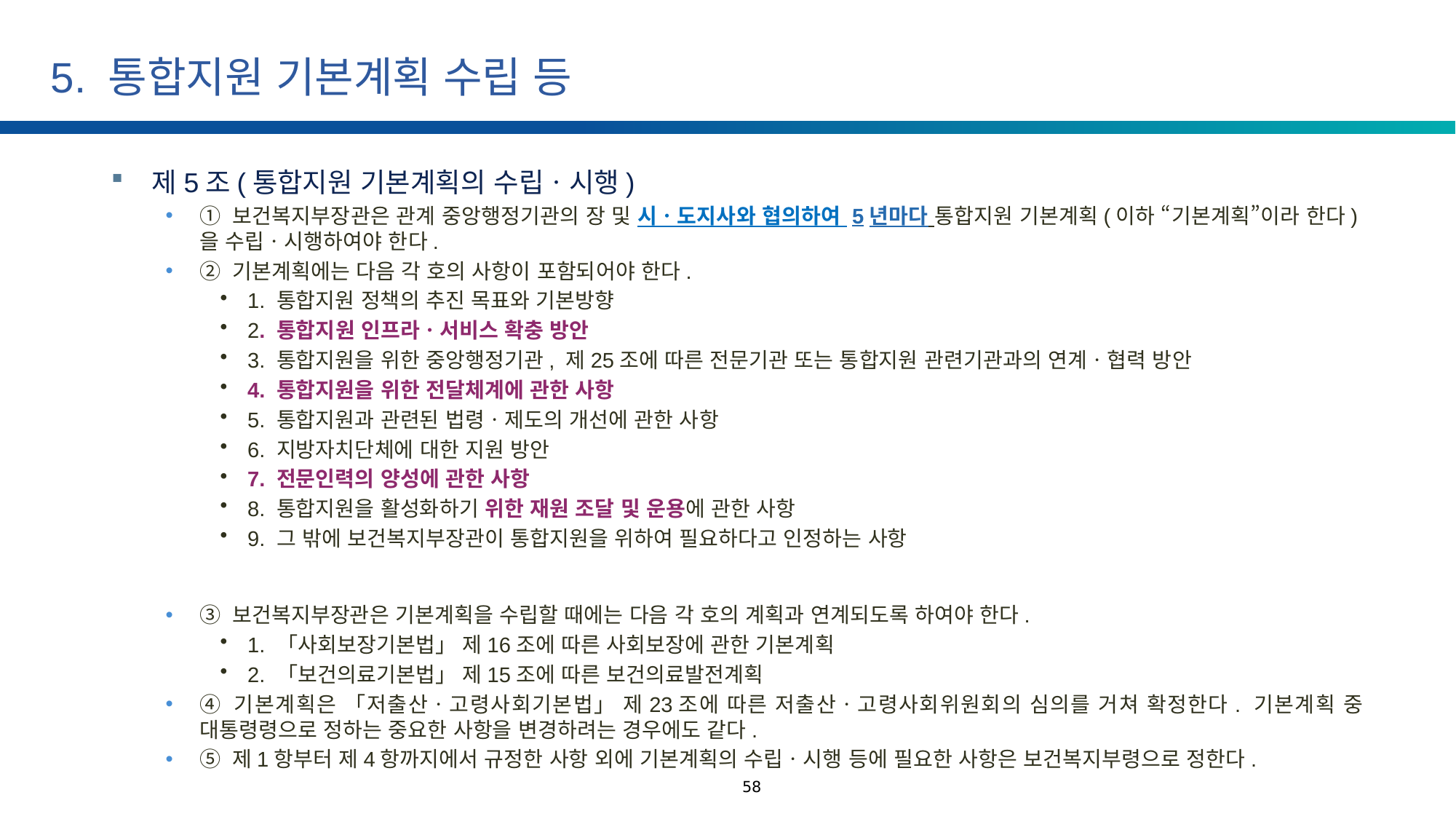

# 5. 통합지원 기본계획 수립 등
제5조(통합지원 기본계획의 수립ㆍ시행)
① 보건복지부장관은 관계 중앙행정기관의 장 및 시ㆍ도지사와 협의하여 5년마다 통합지원 기본계획(이하 “기본계획”이라 한다)을 수립ㆍ시행하여야 한다.
② 기본계획에는 다음 각 호의 사항이 포함되어야 한다.
1. 통합지원 정책의 추진 목표와 기본방향
2. 통합지원 인프라ㆍ서비스 확충 방안
3. 통합지원을 위한 중앙행정기관, 제25조에 따른 전문기관 또는 통합지원 관련기관과의 연계ㆍ협력 방안
4. 통합지원을 위한 전달체계에 관한 사항
5. 통합지원과 관련된 법령ㆍ제도의 개선에 관한 사항
6. 지방자치단체에 대한 지원 방안
7. 전문인력의 양성에 관한 사항
8. 통합지원을 활성화하기 위한 재원 조달 및 운용에 관한 사항
9. 그 밖에 보건복지부장관이 통합지원을 위하여 필요하다고 인정하는 사항

③ 보건복지부장관은 기본계획을 수립할 때에는 다음 각 호의 계획과 연계되도록 하여야 한다.
1. 「사회보장기본법」 제16조에 따른 사회보장에 관한 기본계획
2. 「보건의료기본법」 제15조에 따른 보건의료발전계획
④ 기본계획은 「저출산ㆍ고령사회기본법」 제23조에 따른 저출산ㆍ고령사회위원회의 심의를 거쳐 확정한다. 기본계획 중 대통령령으로 정하는 중요한 사항을 변경하려는 경우에도 같다.
⑤ 제1항부터 제4항까지에서 규정한 사항 외에 기본계획의 수립ㆍ시행 등에 필요한 사항은 보건복지부령으로 정한다.
58